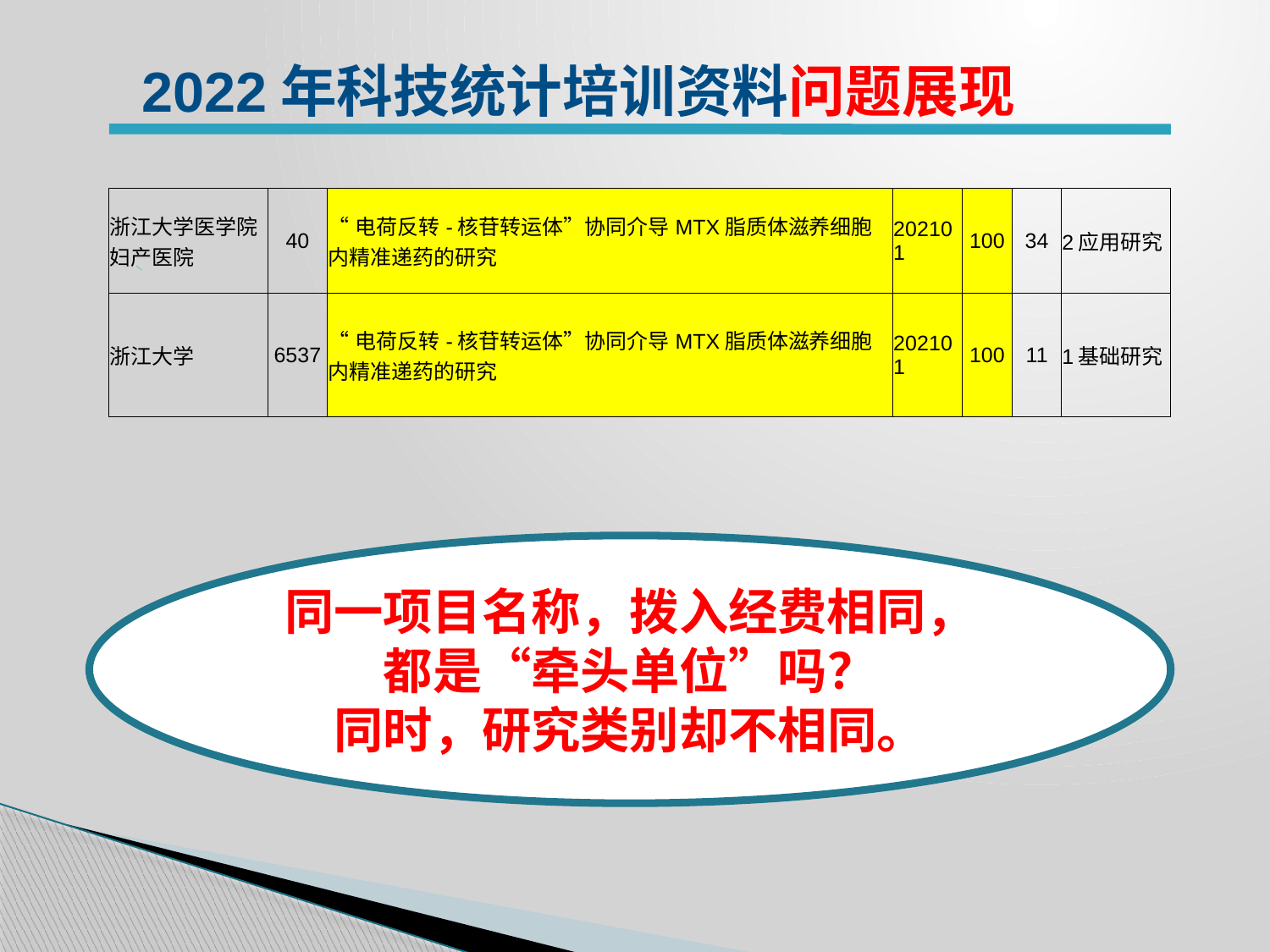

2022年科技统计培训资料问题展现
| 浙江大学医学院妇产医院 | 40 | “电荷反转-核苷转运体”协同介导MTX脂质体滋养细胞内精准递药的研究 | 202101 | 100 | 34 | 2应用研究 |
| --- | --- | --- | --- | --- | --- | --- |
| 浙江大学 | 6537 | “电荷反转-核苷转运体”协同介导MTX脂质体滋养细胞内精准递药的研究 | 202101 | 100 | 11 | 1基础研究 |
同一项目名称，拨入经费相同，都是“牵头单位”吗？
同时，研究类别却不相同。